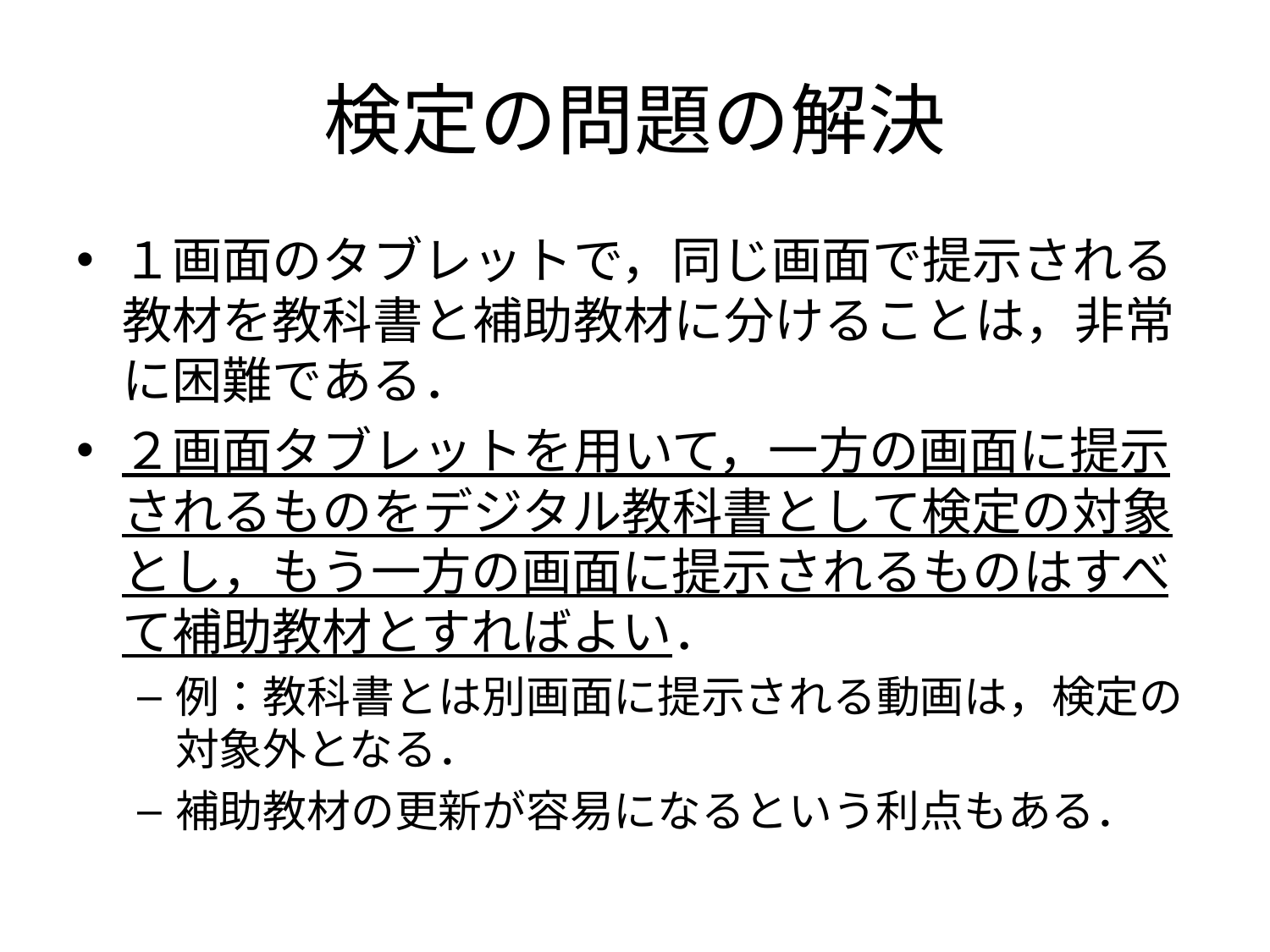

# 検定の問題の解決
１画面のタブレットで，同じ画面で提示される教材を教科書と補助教材に分けることは，非常に困難である．
２画面タブレットを用いて，一方の画面に提示されるものをデジタル教科書として検定の対象とし，もう一方の画面に提示されるものはすべて補助教材とすればよい．
例：教科書とは別画面に提示される動画は，検定の対象外となる．
補助教材の更新が容易になるという利点もある．